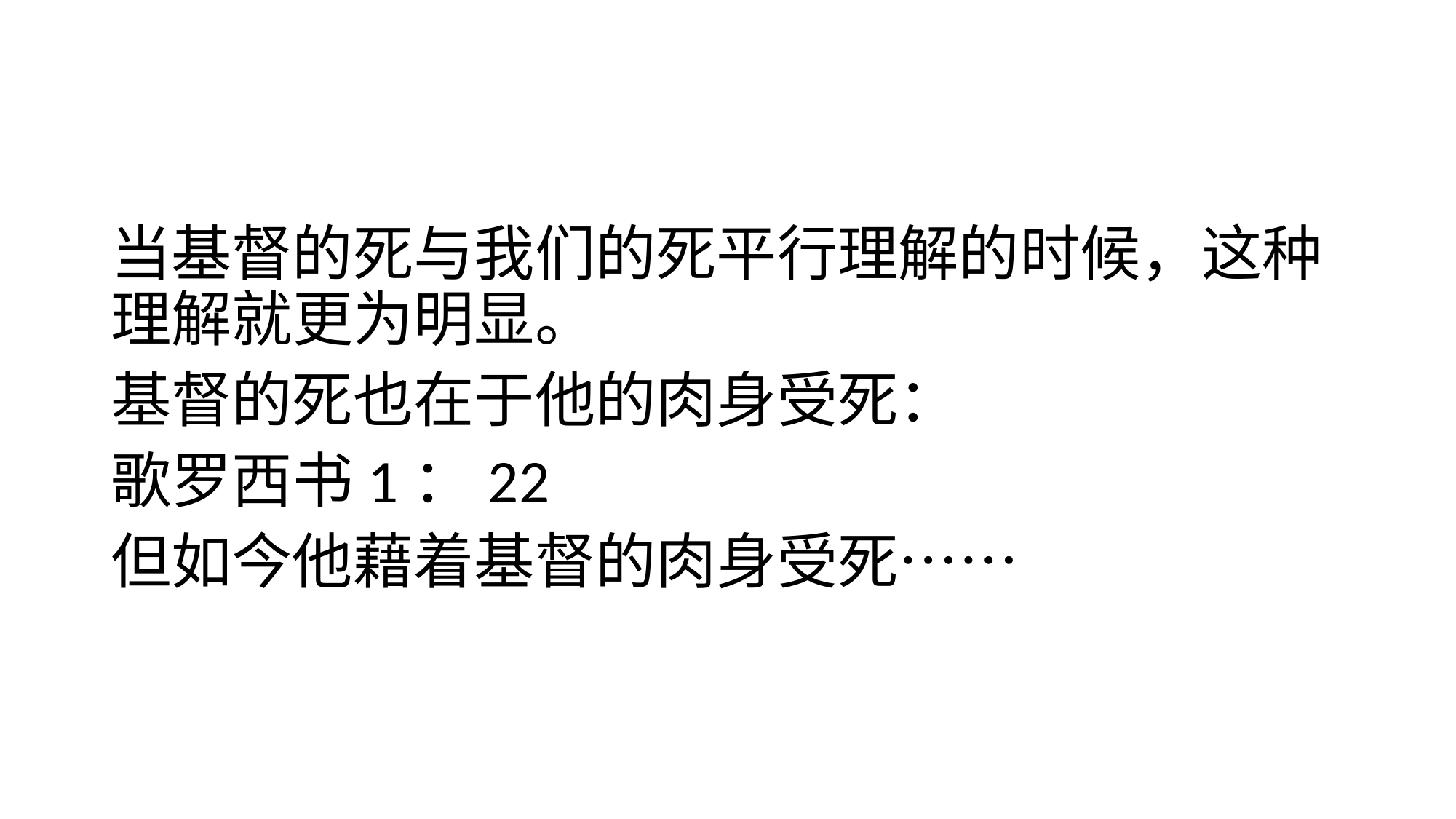

#
当基督的死与我们的死平行理解的时候，这种理解就更为明显。
基督的死也在于他的肉身受死：
歌罗西书1：22
但如今他藉着基督的肉身受死……